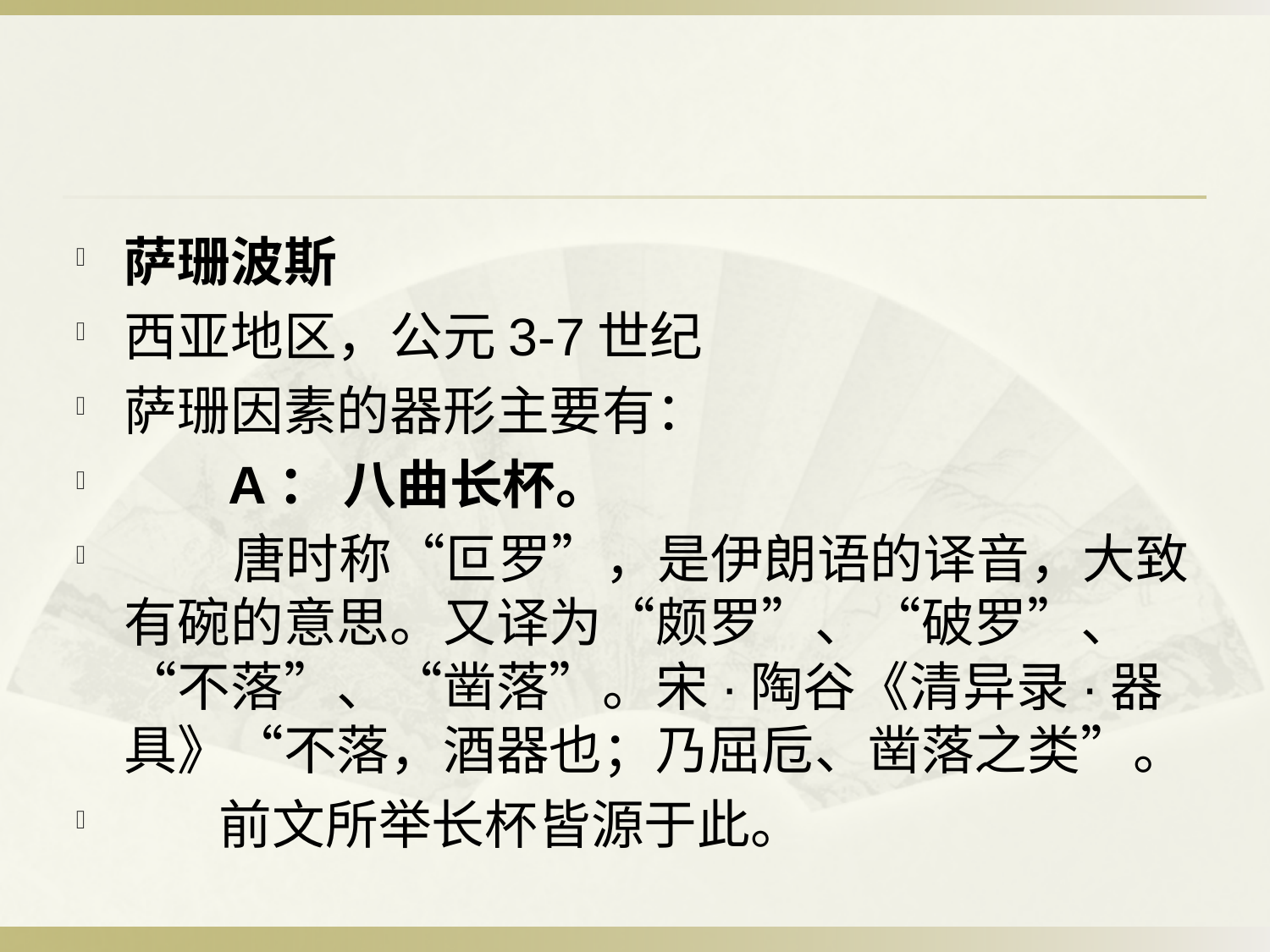

#
萨珊波斯
西亚地区，公元3-7世纪
萨珊因素的器形主要有：
       A： 八曲长杯。
        唐时称“叵罗”，是伊朗语的译音，大致有碗的意思。又译为“颇罗”、“破罗”、“不落”、“凿落”。宋·陶谷《清异录·器具》“不落，酒器也；乃屈卮、凿落之类”。
       前文所举长杯皆源于此。